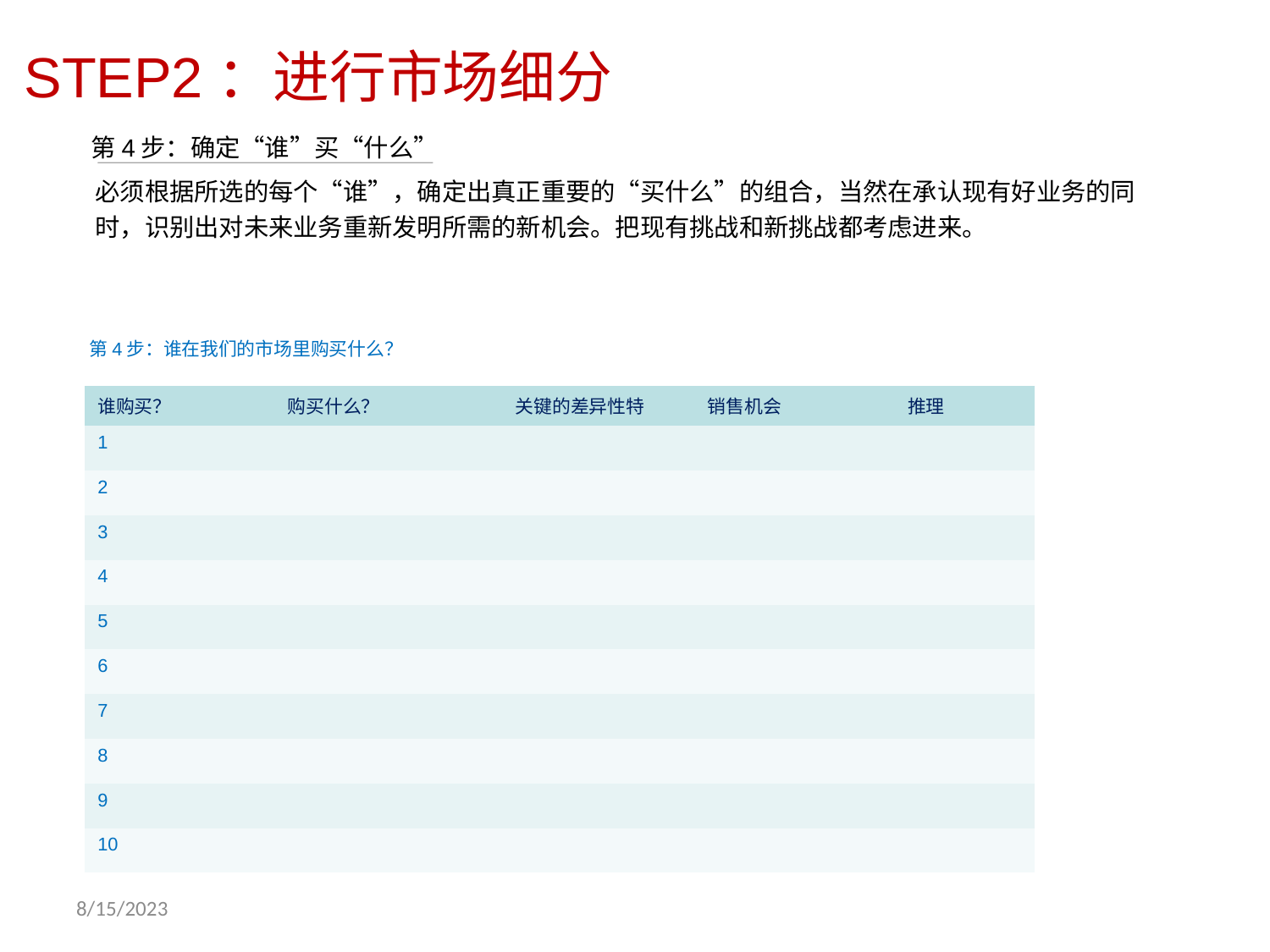

STEP2：进行市场细分
第4步：确定“谁”买“什么”

必须根据所选的每个“谁”，确定出真正重要的“买什么”的组合，当然在承认现有好业务的同
时，识别出对未来业务重新发明所需的新机会。把现有挑战和新挑战都考虑进来。
第4步：谁在我们的市场里购买什么？
| 谁购买？ | 购买什么？ | 关键的差异性特 | 销售机会 | 推理 |
| --- | --- | --- | --- | --- |
| 1 |  |  |  |  |
| 2 |  |  |  |  |
| 3 |  |  |  |  |
| 4 |  |  |  |  |
| 5 |  |  |  |  |
| 6 |  |  |  |  |
| 7 |  |  |  |  |
| 8 |  |  |  |  |
| 9 |  |  |  |  |
| 10 |  |  |  |  |
8/15/2023